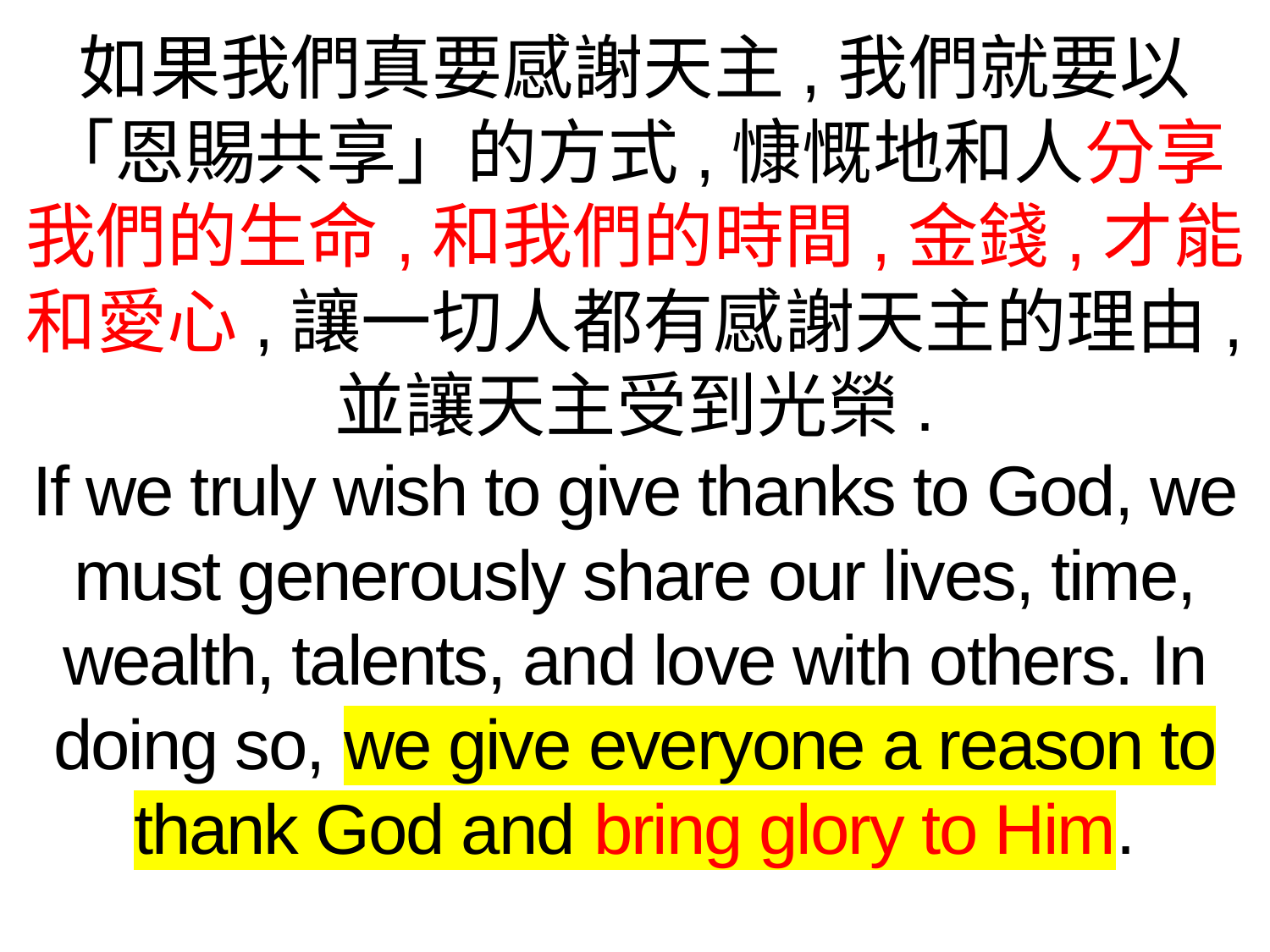

如果我們真要感謝天主,我們就要以
「恩賜共享」的方式,慷慨地和人分享我們的生命,和我們的時間,金錢,才能和愛心,讓一切人都有感謝天主的理由,
並讓天主受到光榮.
If we truly wish to give thanks to God, we must generously share our lives, time, wealth, talents, and love with others. In doing so, we give everyone a reason to thank God and bring glory to Him.